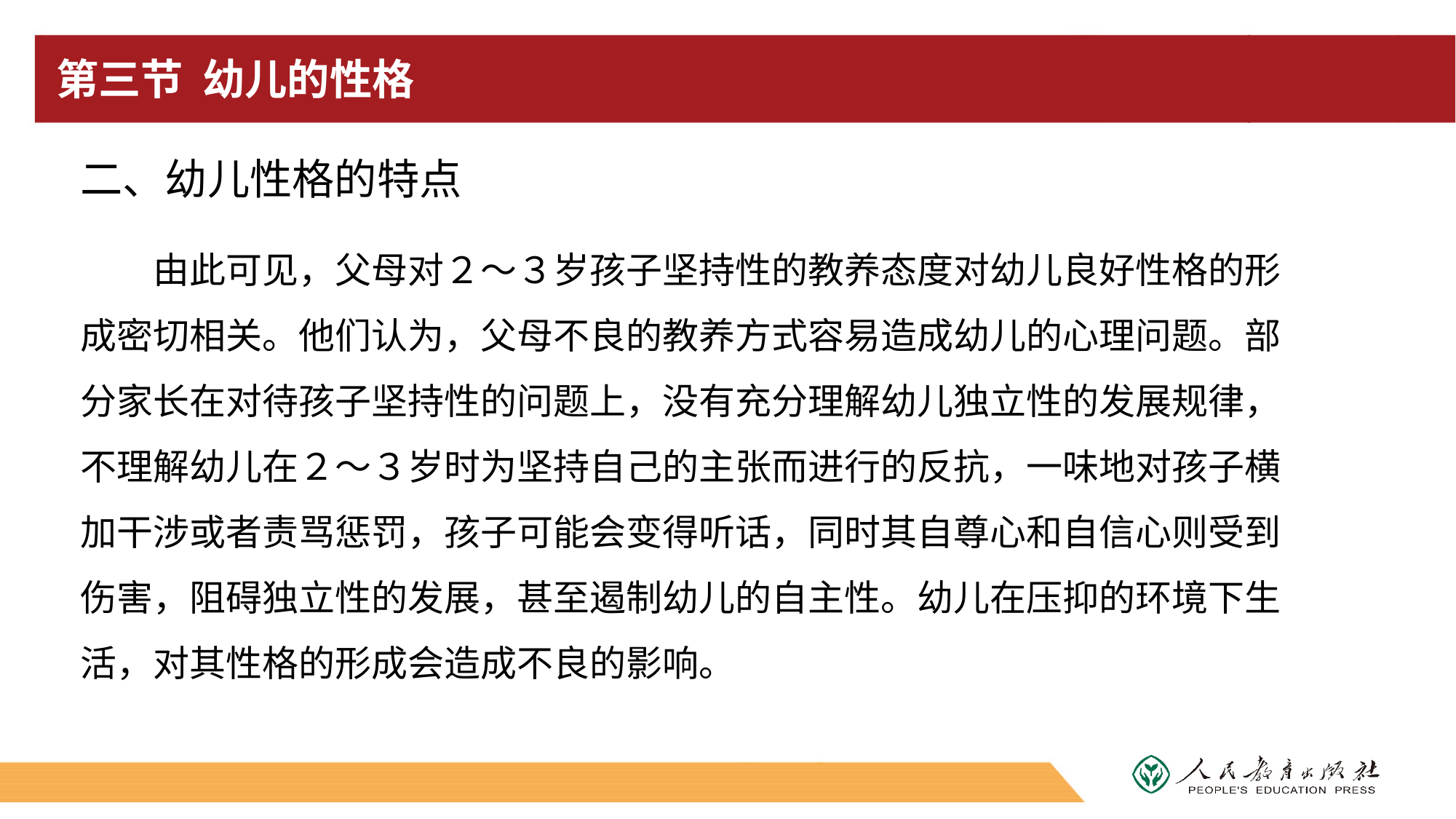

# 第三节  幼儿的性格
二、幼儿性格的特点
由此可见，父母对２～３岁孩子坚持性的教养态度对幼儿良好性格的形成密切相关。他们认为，父母不良的教养方式容易造成幼儿的心理问题。部分家长在对待孩子坚持性的问题上，没有充分理解幼儿独立性的发展规律，不理解幼儿在２～３岁时为坚持自己的主张而进行的反抗，一味地对孩子横加干涉或者责骂惩罚，孩子可能会变得听话，同时其自尊心和自信心则受到伤害，阻碍独立性的发展，甚至遏制幼儿的自主性。幼儿在压抑的环境下生活，对其性格的形成会造成不良的影响。